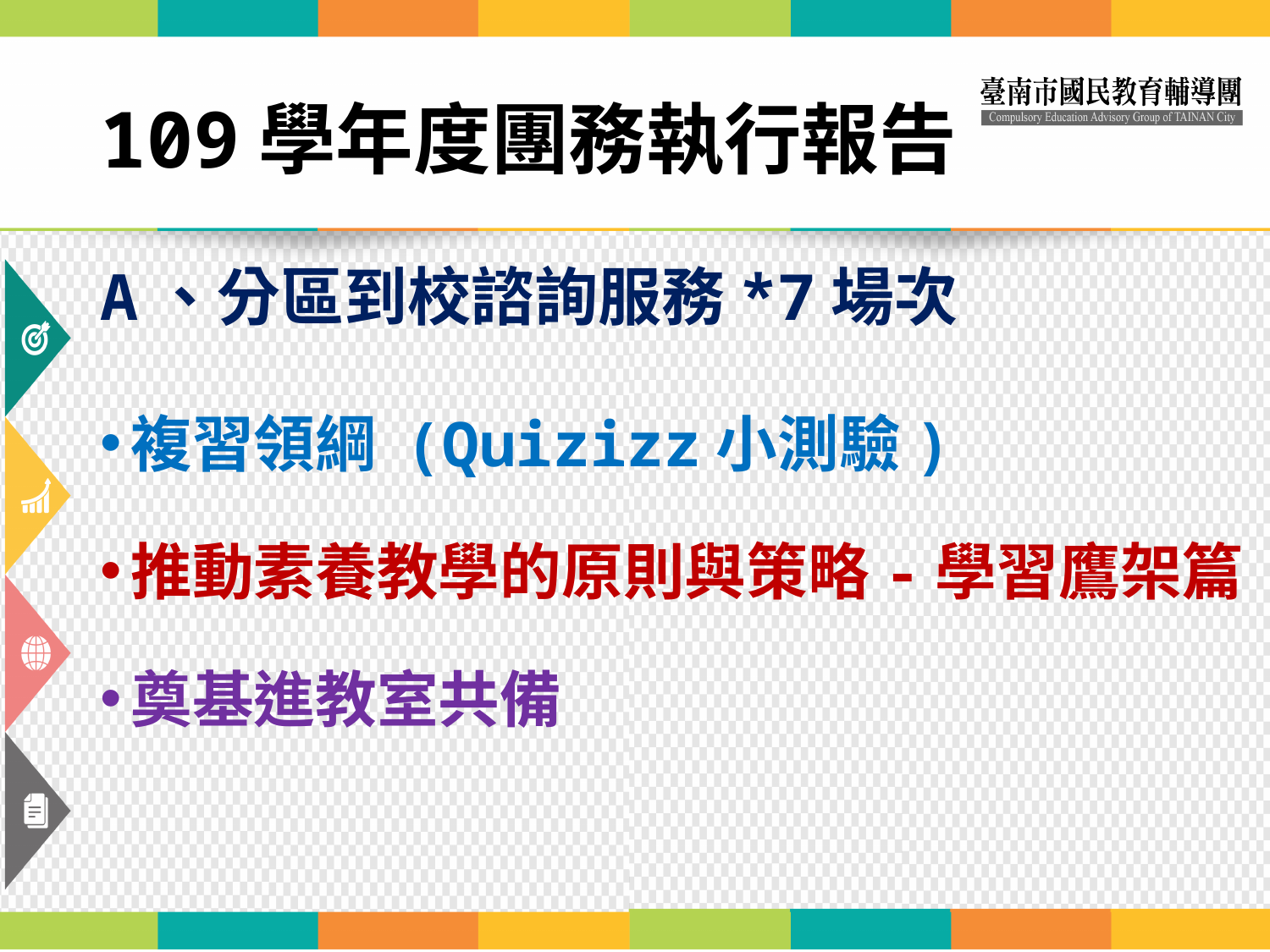

# 109學年度團務執行報告
A、分區到校諮詢服務*7場次
複習領綱 (Quizizz小測驗)
推動素養教學的原則與策略-學習鷹架篇
奠基進教室共備